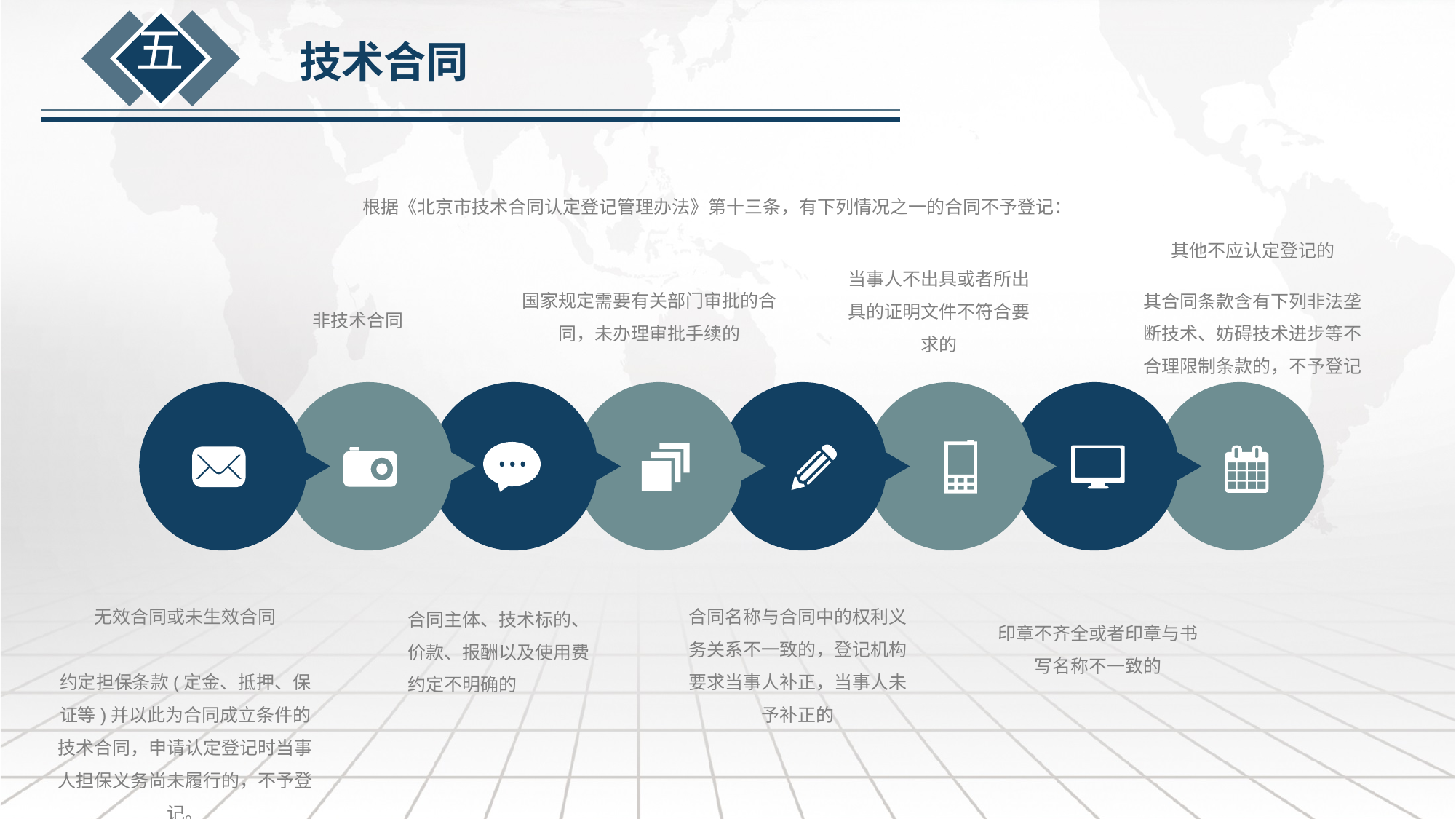

五

技术合同
根据《北京市技术合同认定登记管理办法》第十三条，有下列情况之一的合同不予登记：
其他不应认定登记的
其合同条款含有下列非法垄断技术、妨碍技术进步等不合理限制条款的，不予登记
当事人不出具或者所出具的证明文件不符合要求的
国家规定需要有关部门审批的合同，未办理审批手续的
非技术合同

无效合同或未生效合同

约定担保条款(定金、抵押、保证等)并以此为合同成立条件的技术合同，申请认定登记时当事人担保义务尚未履行的，不予登记。
合同名称与合同中的权利义务关系不一致的，登记机构要求当事人补正，当事人未予补正的
合同主体、技术标的、价款、报酬以及使用费约定不明确的
印章不齐全或者印章与书写名称不一致的